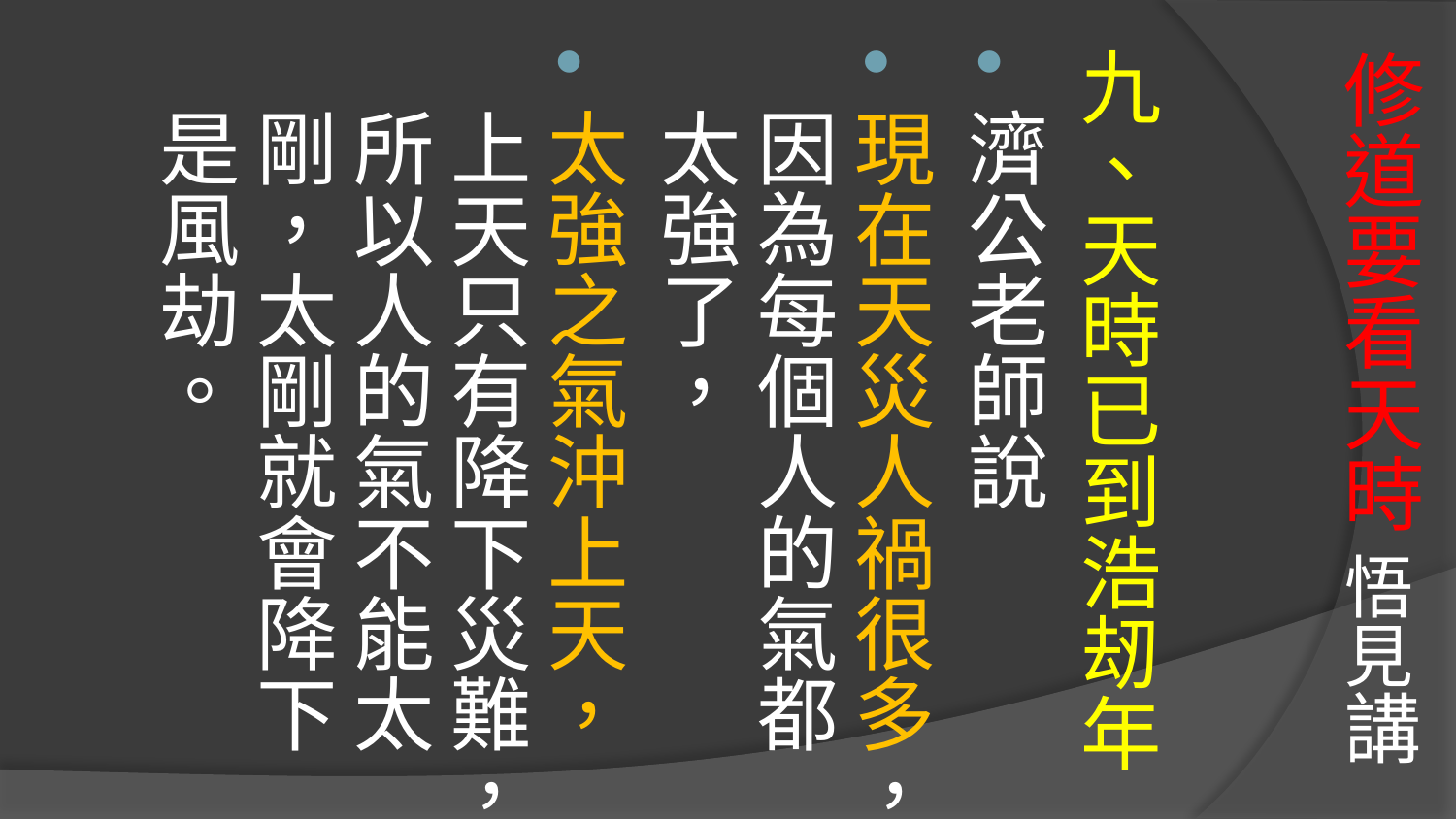

# 修道要看天時 悟見講
九、天時已到浩刼年
濟公老師說
現在天災人禍很多，因為每個人的氣都太強了，
太強之氣沖上天，上天只有降下災難，所以人的氣不能太剛，太剛就會降下是風劫。